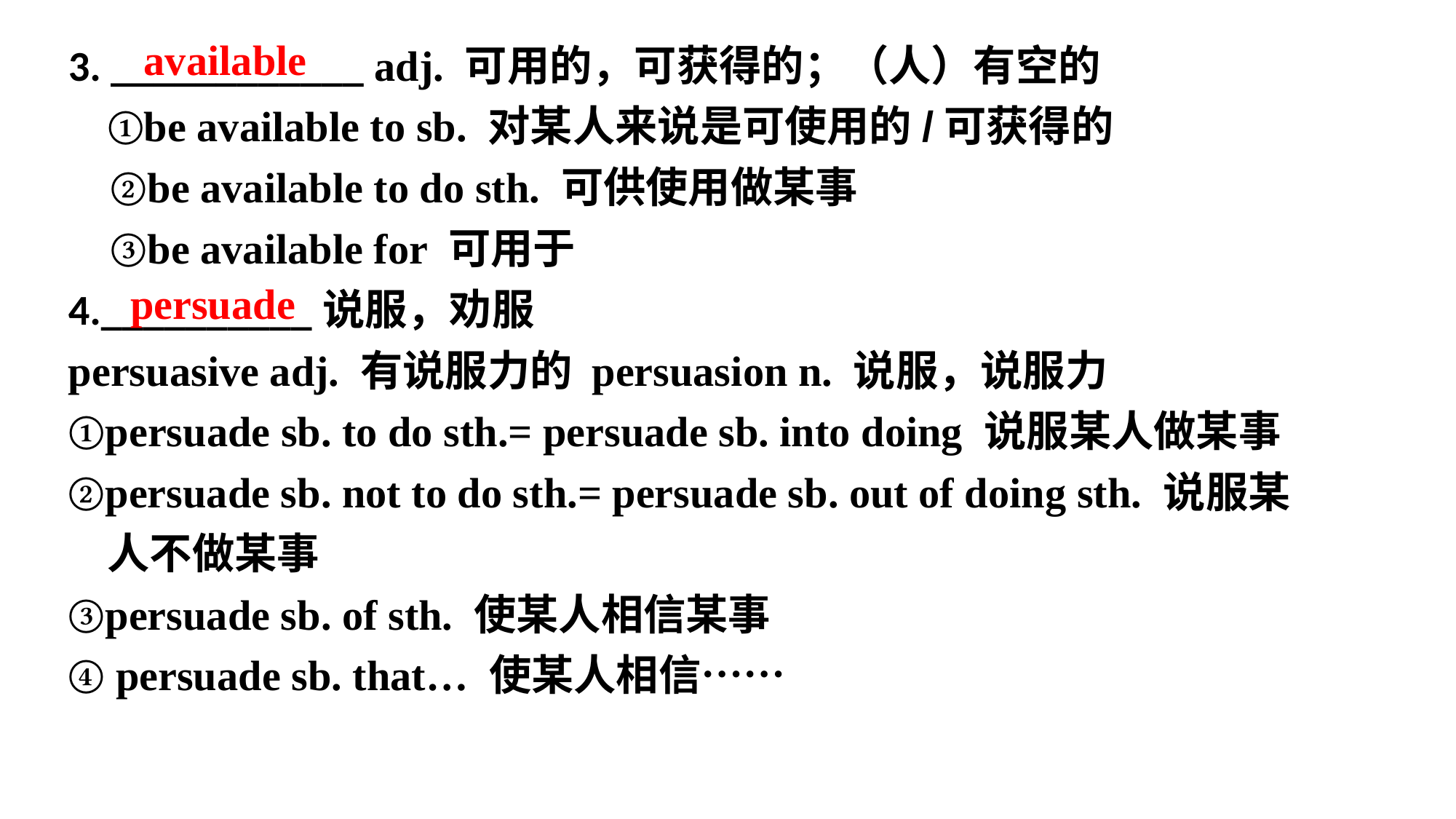

available
3. ____________ adj. 可用的，可获得的；（人）有空的
    ①be available to sb. 对某人来说是可使用的/可获得的
    ②be available to do sth. 可供使用做某事
    ③be available for 可用于
4.__________说服，劝服
persuasive adj. 有说服力的 persuasion n. 说服，说服力
①persuade sb. to do sth.= persuade sb. into doing 说服某人做某事
②persuade sb. not to do sth.= persuade sb. out of doing sth. 说服某
   人不做某事
③persuade sb. of sth. 使某人相信某事
④ persuade sb. that… 使某人相信……

persuade